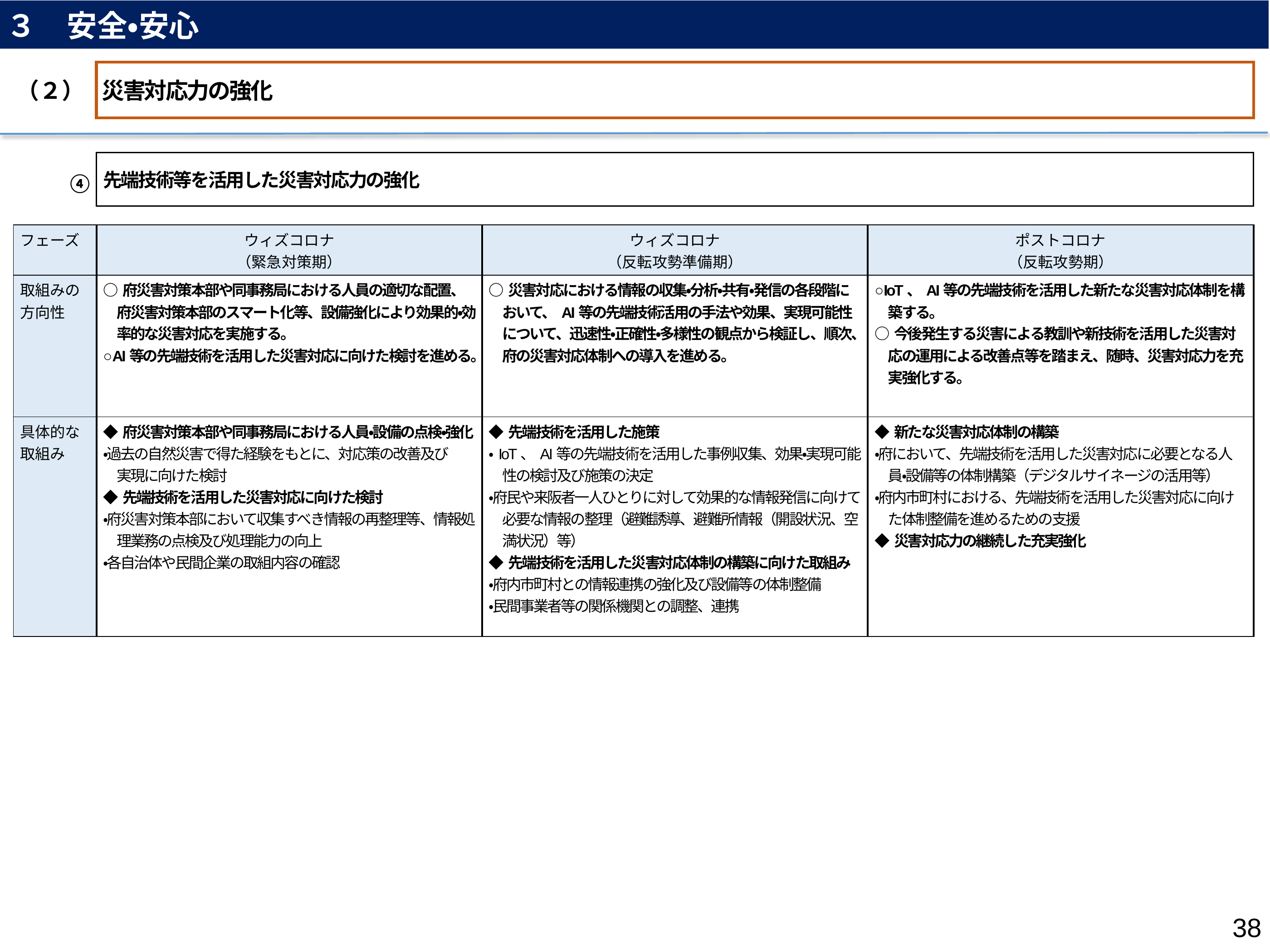

３　安全・安心
（２）
災害対応力の強化
先端技術等を活用した災害対応力の強化
④
| フェーズ | ウィズコロナ （緊急対策期） | ウィズコロナ （反転攻勢準備期） | ポストコロナ （反転攻勢期） |
| --- | --- | --- | --- |
| 取組みの 方向性 | ○府災害対策本部や同事務局における人員の適切な配置、府災害対策本部のスマート化等、設備強化により効果的・効率的な災害対応を実施する。 ○AI等の先端技術を活用した災害対応に向けた検討を進める。 | ○災害対応における情報の収集・分析・共有・発信の各段階において、AI等の先端技術活用の手法や効果、実現可能性について、迅速性・正確性・多様性の観点から検証し、順次、府の災害対応体制への導入を進める。 | ○IoT、AI等の先端技術を活用した新たな災害対応体制を構築する。 ○今後発生する災害による教訓や新技術を活用した災害対応の運用による改善点等を踏まえ、随時、災害対応力を充実強化する。 |
| 具体的な 取組み | ◆府災害対策本部や同事務局における人員・設備の点検・強化 ・過去の自然災害で得た経験をもとに、対応策の改善及び 　実現に向けた検討 ◆先端技術を活用した災害対応に向けた検討 ・府災害対策本部において収集すべき情報の再整理等、情報処理業務の点検及び処理能力の向上 ・各自治体や民間企業の取組内容の確認 | ◆先端技術を活用した施策 ・IoT、AI等の先端技術を活用した事例収集、効果・実現可能性の検討及び施策の決定 ・府民や来阪者一人ひとりに対して効果的な情報発信に向けて必要な情報の整理（避難誘導、避難所情報（開設状況、空満状況）等） ◆先端技術を活用した災害対応体制の構築に向けた取組み ・府内市町村との情報連携の強化及び設備等の体制整備 ・民間事業者等の関係機関との調整、連携 | ◆新たな災害対応体制の構築 ・府において、先端技術を活用した災害対応に必要となる人員・設備等の体制構築（デジタルサイネージの活用等） ・府内市町村における、先端技術を活用した災害対応に向けた体制整備を進めるための支援 ◆災害対応力の継続した充実強化 |
38